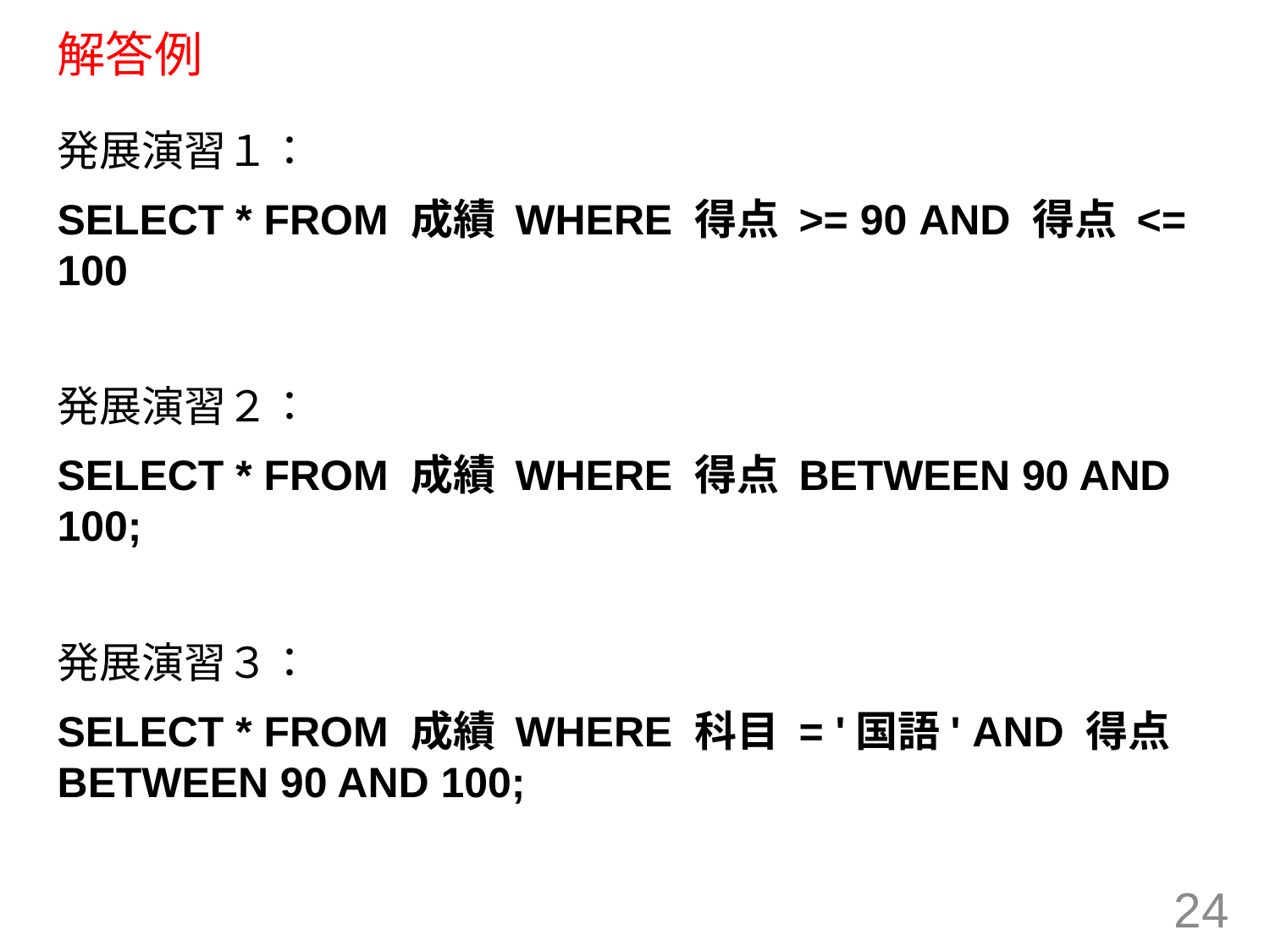

# 解答例
発展演習１：
SELECT * FROM 成績 WHERE 得点 >= 90 AND 得点 <= 100

発展演習２：
SELECT * FROM 成績 WHERE 得点 BETWEEN 90 AND 100;

発展演習３：
SELECT * FROM 成績 WHERE 科目 = '国語' AND 得点 BETWEEN 90 AND 100;
24